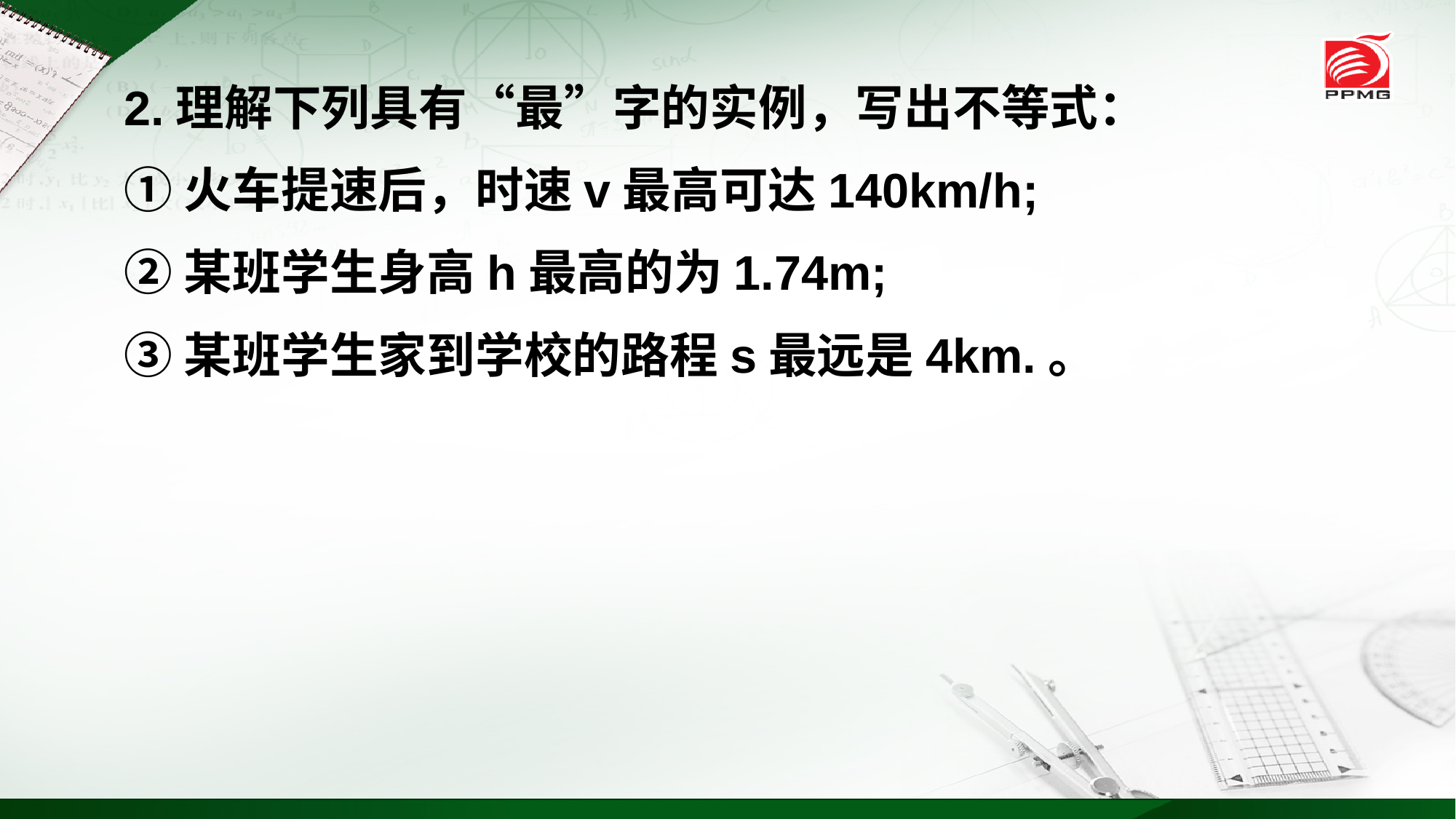

2.理解下列具有“最”字的实例，写出不等式：
①火车提速后，时速v最高可达140km/h;
②某班学生身高h最高的为1.74m;
③某班学生家到学校的路程s最远是4km.。